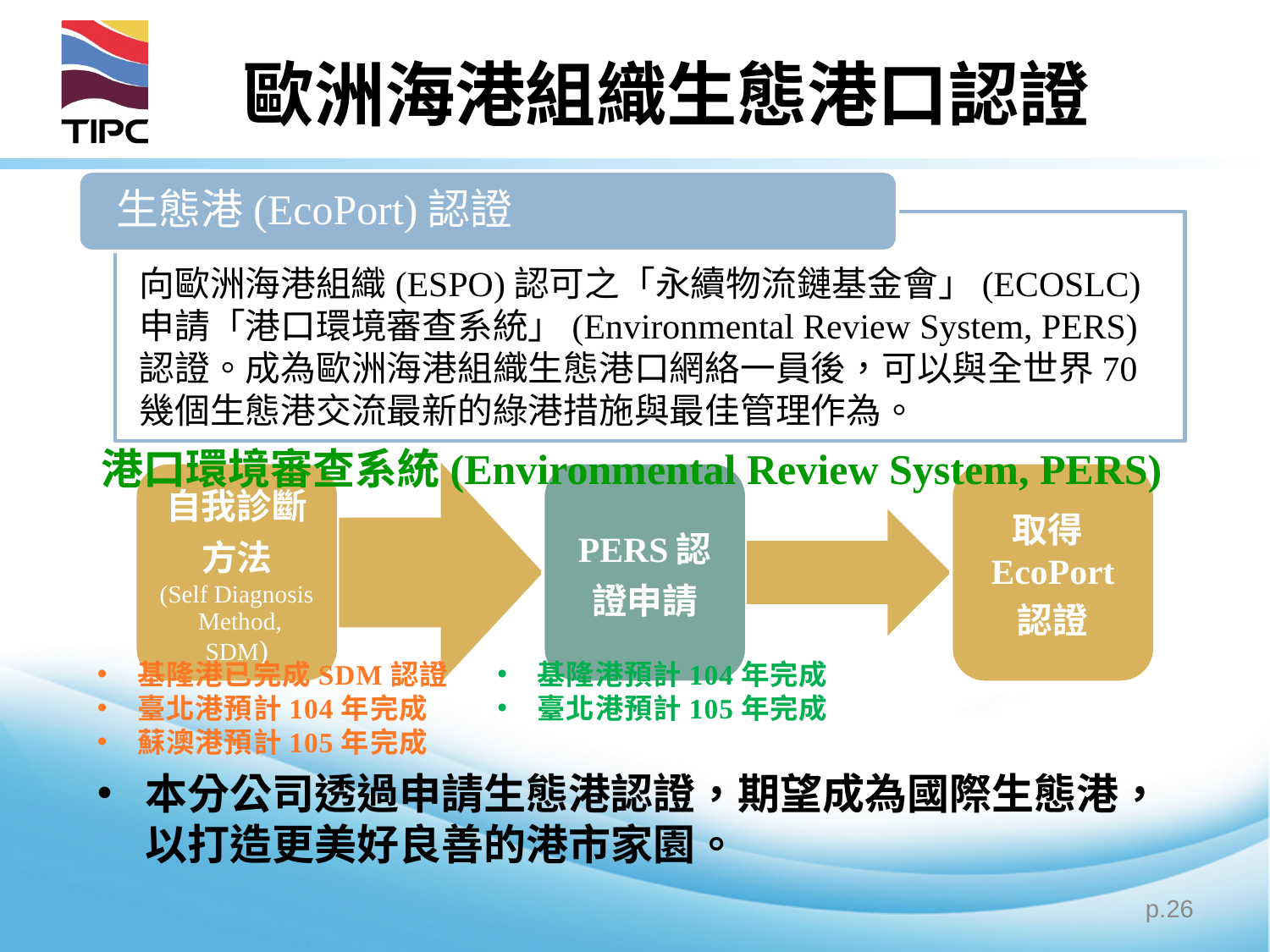

# 歐洲海港組織生態港口認證

生態港(EcoPort)認證
向歐洲海港組織(ESPO)認可之「永續物流鏈基金會」(ECOSLC)申請「港口環境審查系統」(Environmental Review System, PERS)認證。成為歐洲海港組織生態港口網絡一員後，可以與全世界70幾個生態港交流最新的綠港措施與最佳管理作為。
港口環境審查系統(Environmental Review System, PERS)
PERS認證申請
取得EcoPort
認證
基隆港已完成SDM認證
臺北港預計104年完成
蘇澳港預計105年完成
基隆港預計104年完成
臺北港預計105年完成
本分公司透過申請生態港認證，期望成為國際生態港，以打造更美好良善的港市家園。
p.26